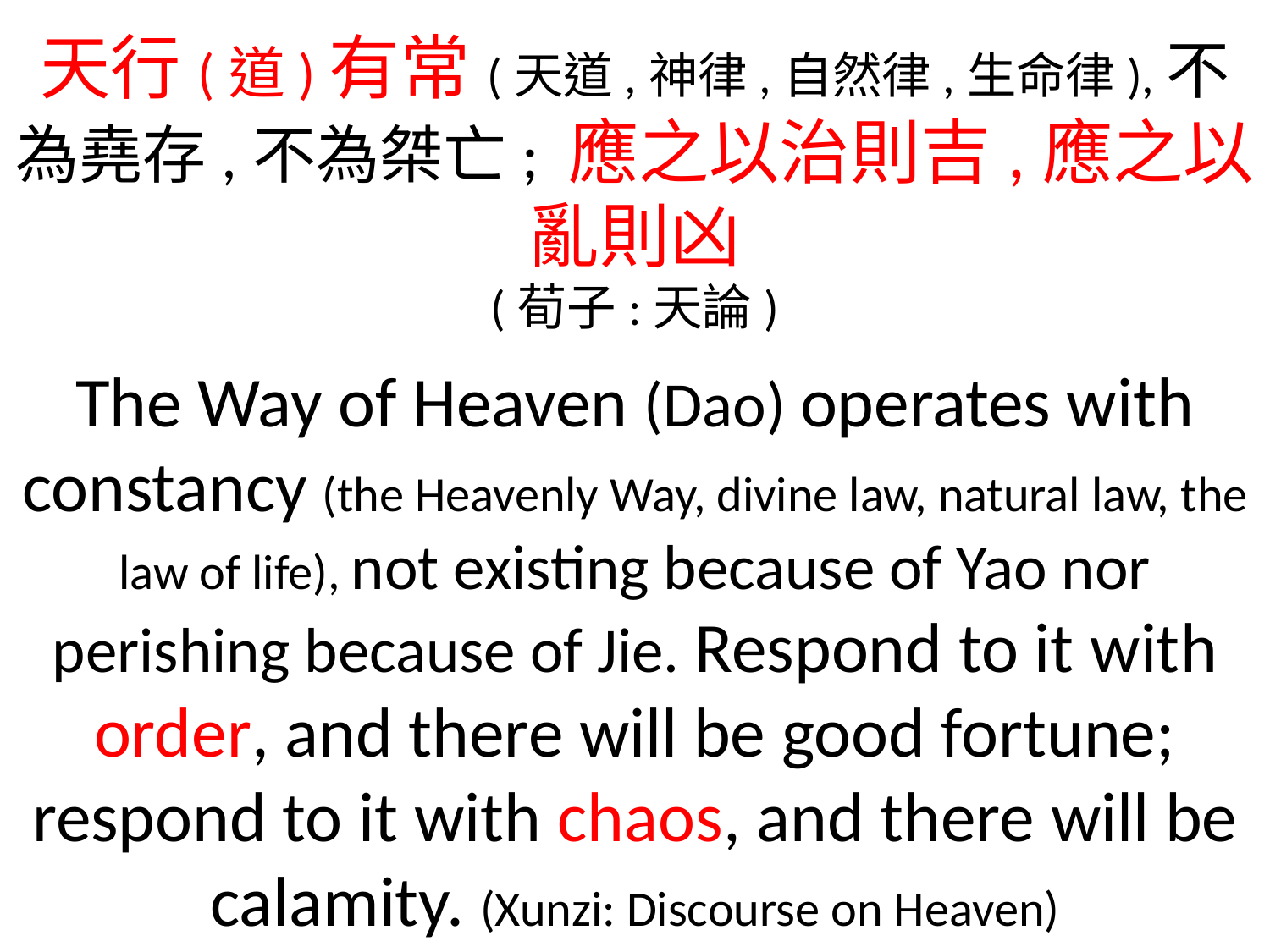

天行(道)有常(天道,神律,自然律,生命律),不為堯存,不為桀亡; 應之以治則吉,應之以亂則凶
(荀子:天論)
The Way of Heaven (Dao) operates with constancy (the Heavenly Way, divine law, natural law, the law of life), not existing because of Yao nor perishing because of Jie. Respond to it with order, and there will be good fortune; respond to it with chaos, and there will be calamity. (Xunzi: Discourse on Heaven)